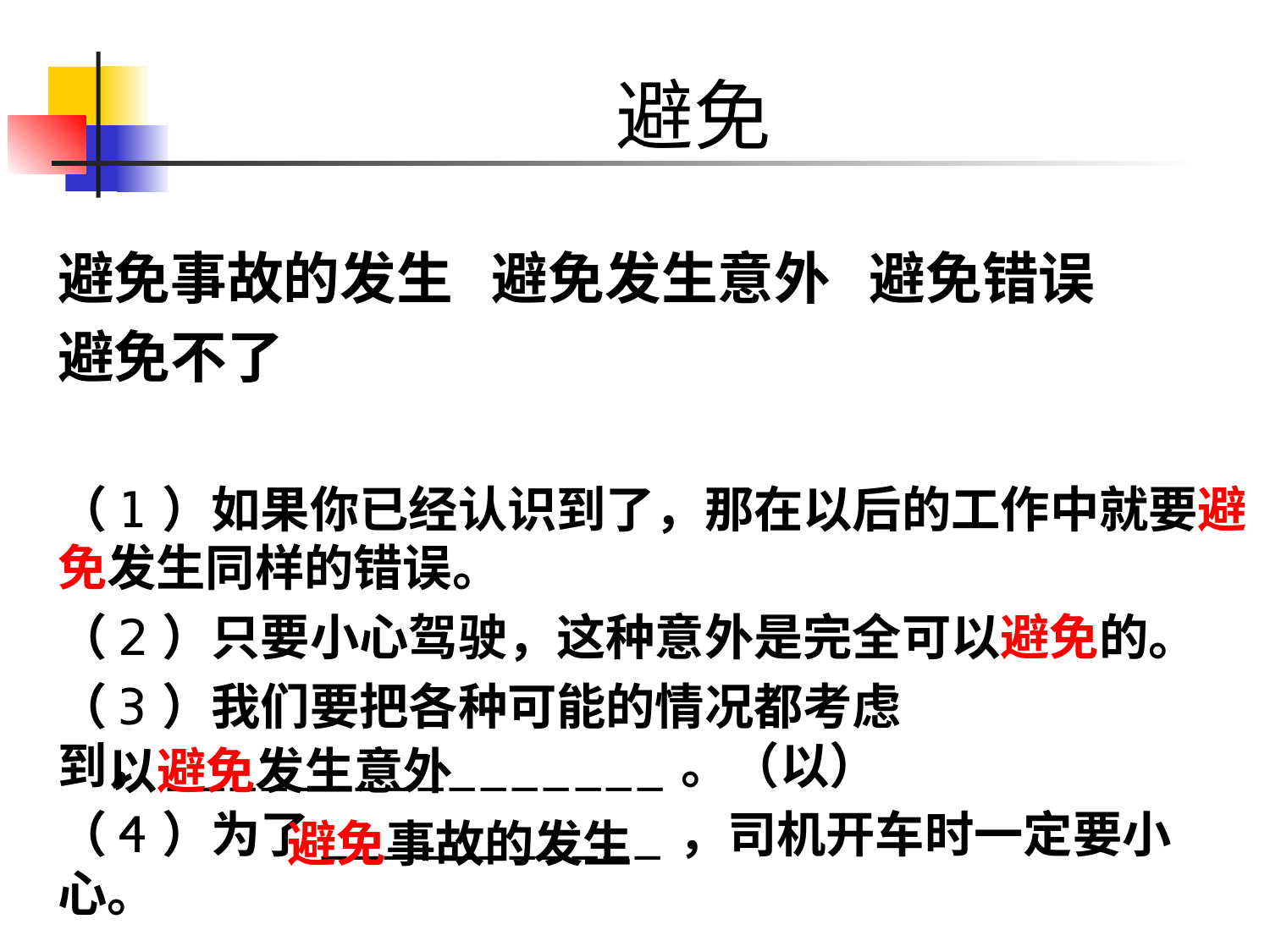

# 避免
避免事故的发生   避免发生意外   避免错误
避免不了

（1）如果你已经认识到了，那在以后的工作中就要避免发生同样的错误。
（2）只要小心驾驶，这种意外是完全可以避免的。
（3）我们要把各种可能的情况都考虑到，________________。（以）
（4）为了___________，司机开车时一定要小心。
以避免发生意外
避免事故的发生